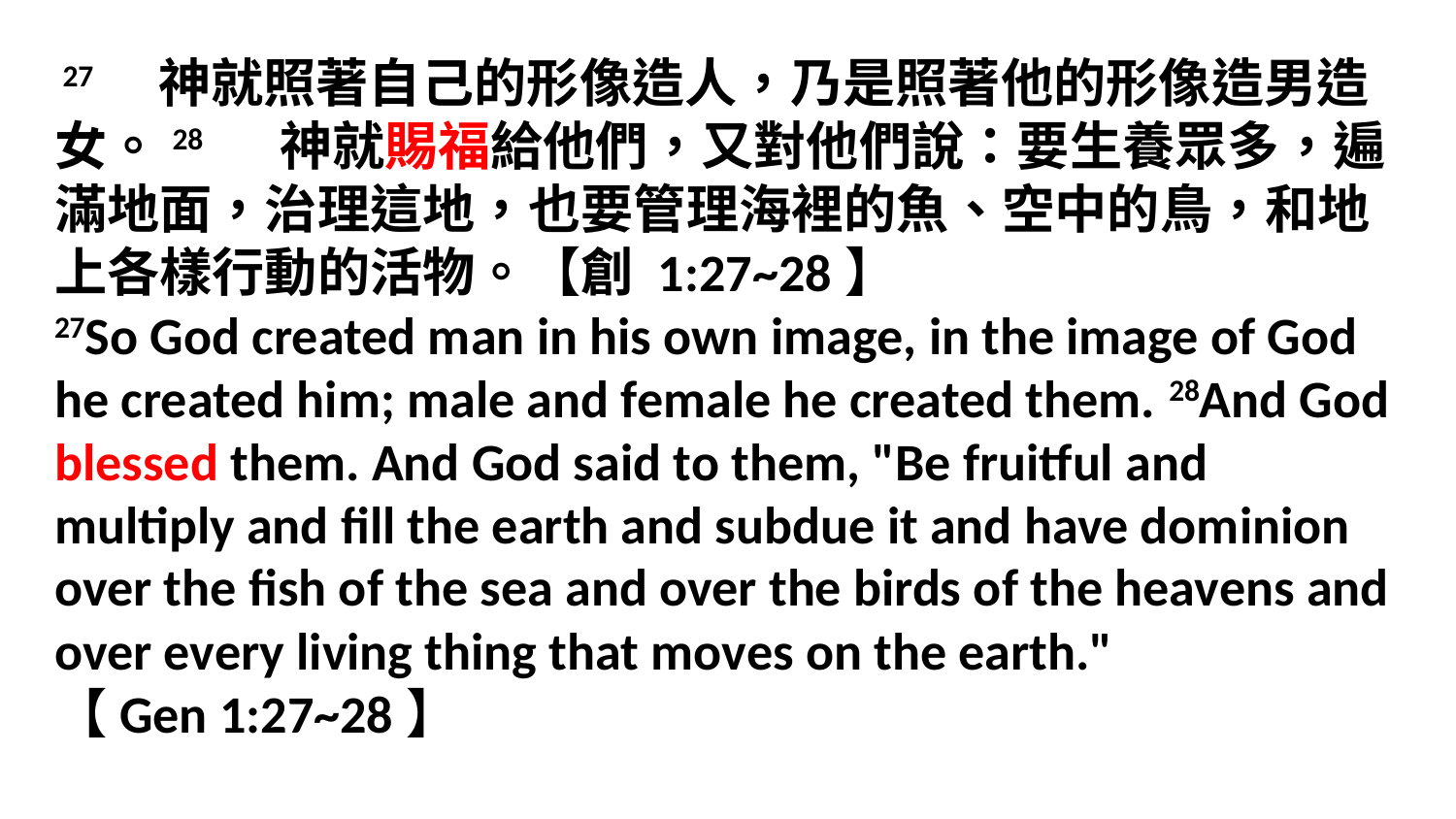

27　神就照著自己的形像造人，乃是照著他的形像造男造女。28　 神就賜福給他們，又對他們說：要生養眾多，遍滿地面，治理這地，也要管理海裡的魚、空中的鳥，和地上各樣行動的活物。【創 1:27~28】
27So God created man in his own image, in the image of God he created him; male and female he created them. 28And God blessed them. And God said to them, "Be fruitful and multiply and fill the earth and subdue it and have dominion over the fish of the sea and over the birds of the heavens and over every living thing that moves on the earth."
【Gen 1:27~28】